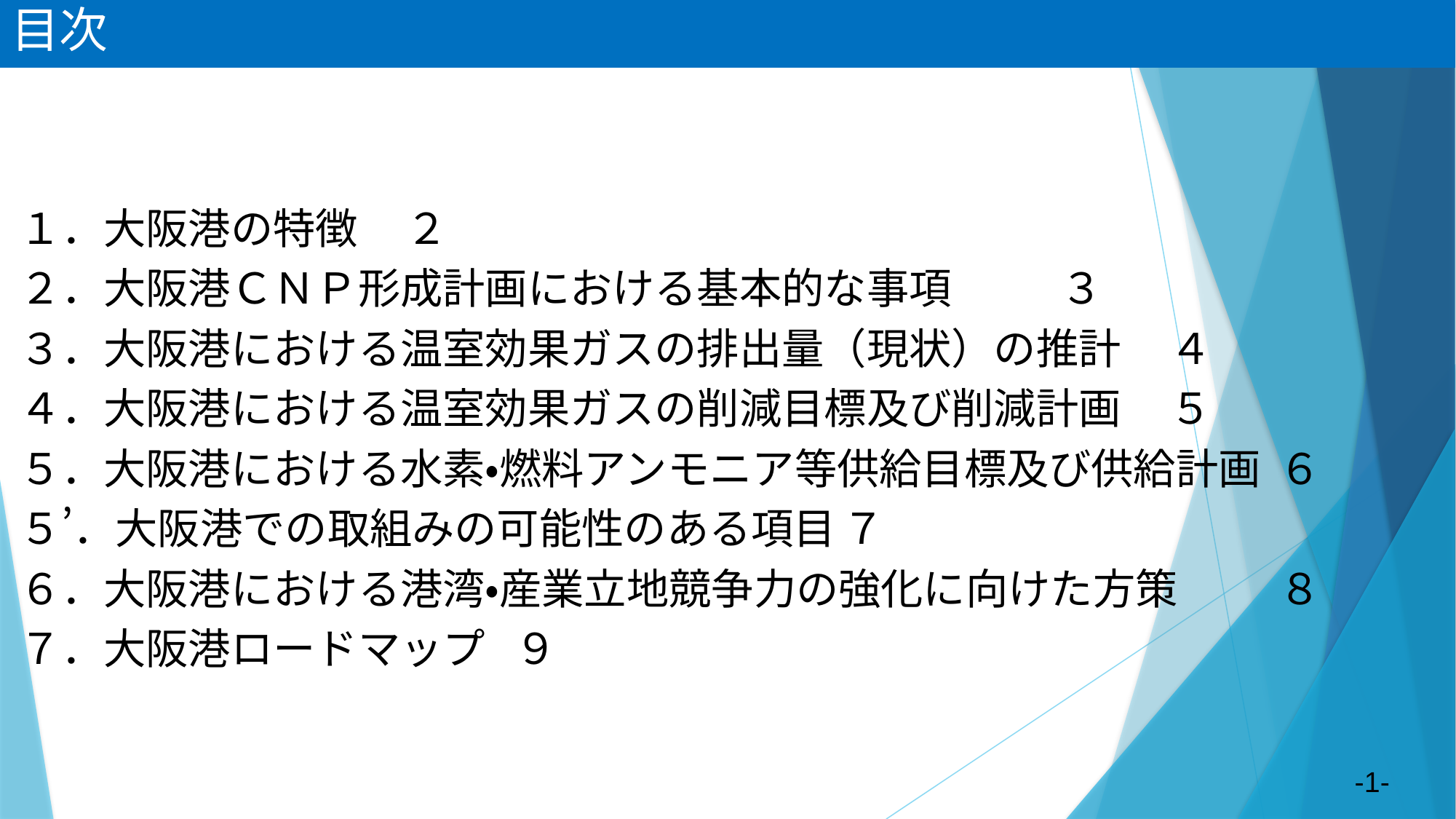

目次
１．大阪港の特徴	２
２．大阪港ＣＮＰ形成計画における基本的な事項	３
３．大阪港における温室効果ガスの排出量（現状）の推計	４
４．大阪港における温室効果ガスの削減目標及び削減計画	５
５．大阪港における水素・燃料アンモニア等供給目標及び供給計画	６
５’．大阪港での取組みの可能性のある項目	７
６．大阪港における港湾・産業立地競争力の強化に向けた方策	８
７．大阪港ロードマップ	９
-1-